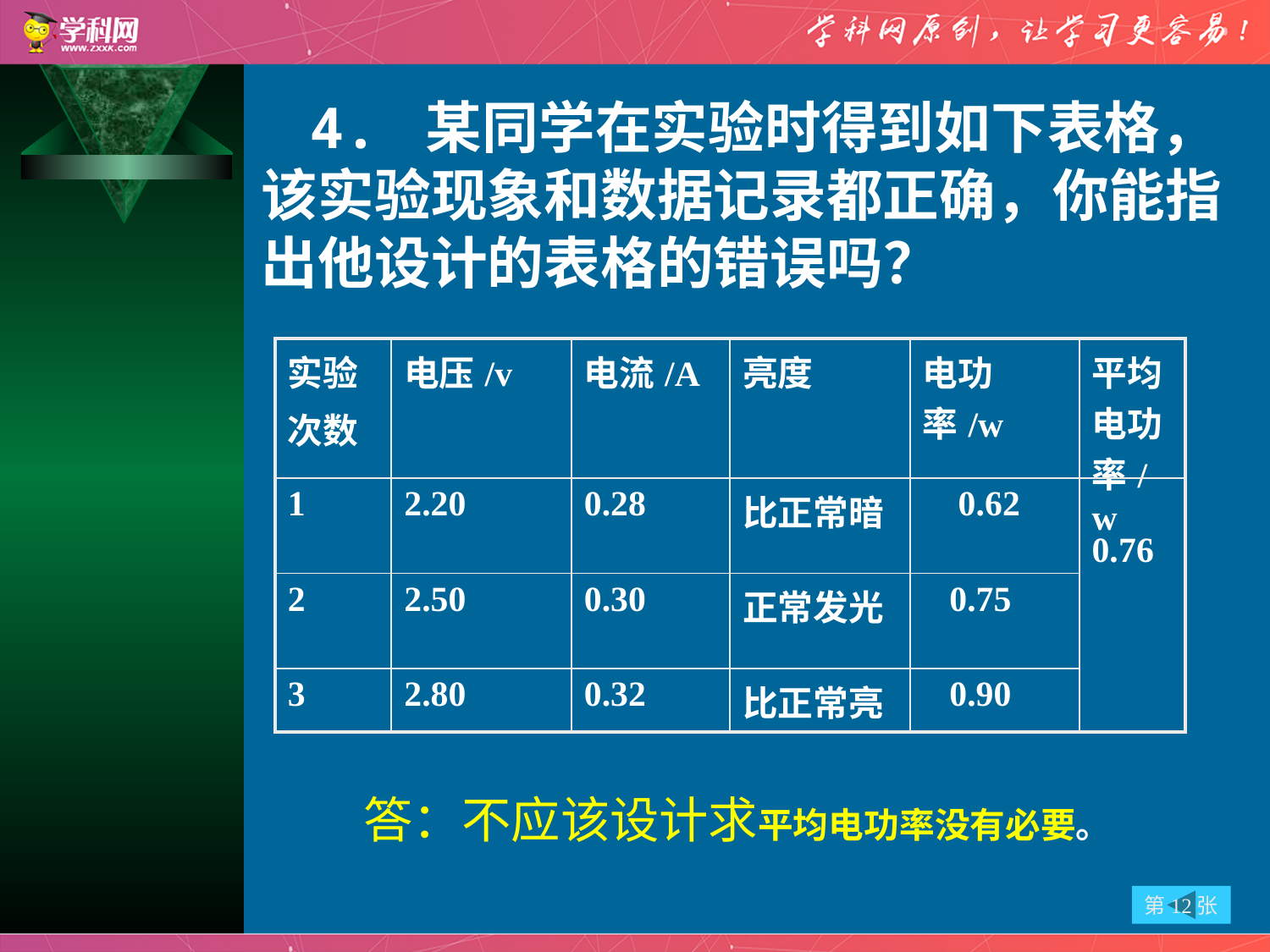

4. 某同学在实验时得到如下表格，该实验现象和数据记录都正确，你能指出他设计的表格的错误吗？
| 实验 次数 | 电压/v | 电流/A | 亮度 | 电功率/w | 平均电功率/w |
| --- | --- | --- | --- | --- | --- |
| 1 | 2.20 | 0.28 | 比正常暗 | 0.62 | 0.76 |
| 2 | 2.50 | 0.30 | 正常发光 | 0.75 |  |
| 3 | 2.80 | 0.32 | 比正常亮 | 0.90 |  |
答：不应该设计求平均电功率没有必要。
第12张